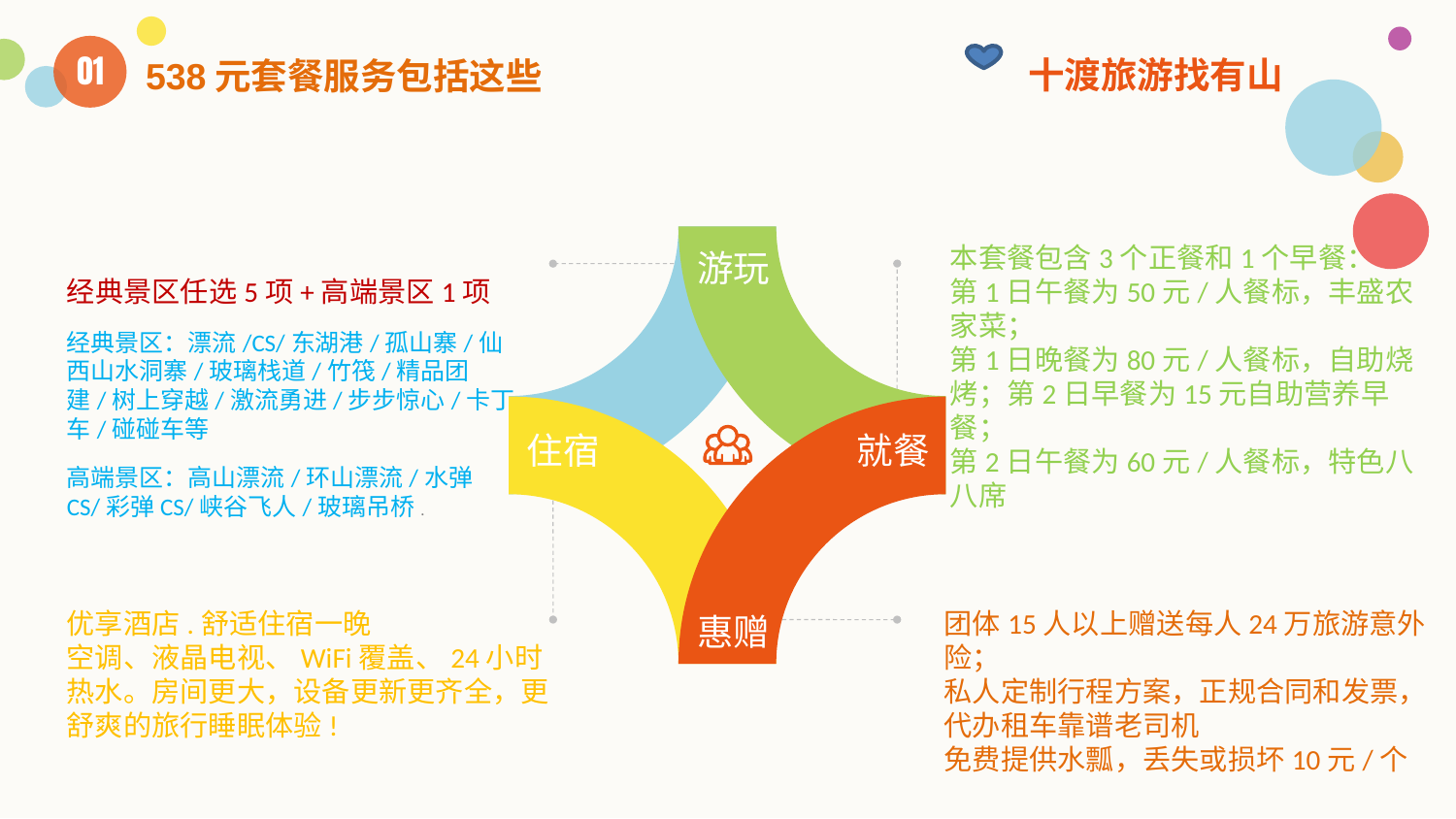

十渡旅游找有山
01
538元套餐服务包括这些

游玩
本套餐包含3个正餐和1个早餐：
第1日午餐为50元/人餐标，丰盛农家菜；
第1日晚餐为80元/人餐标，自助烧烤；第2日早餐为15元自助营养早餐；
第2日午餐为60元/人餐标，特色八八席

经典景区任选5项+高端景区1项

经典景区：漂流/CS/东湖港/孤山寨/仙西山水洞寨/玻璃栈道/竹筏/精品团建/树上穿越/激流勇进/步步惊心/卡丁车/碰碰车等

高端景区：高山漂流/环山漂流/水弹CS/彩弹CS/峡谷飞人/玻璃吊桥.

住宿
就餐

惠赠
团体15人以上赠送每人24万旅游意外险；
私人定制行程方案，正规合同和发票，代办租车靠谱老司机
免费提供水瓢，丢失或损坏10元/个

优享酒店.舒适住宿一晚
空调、液晶电视、WiFi覆盖、24小时热水。房间更大，设备更新更齐全，更舒爽的旅行睡眠体验!